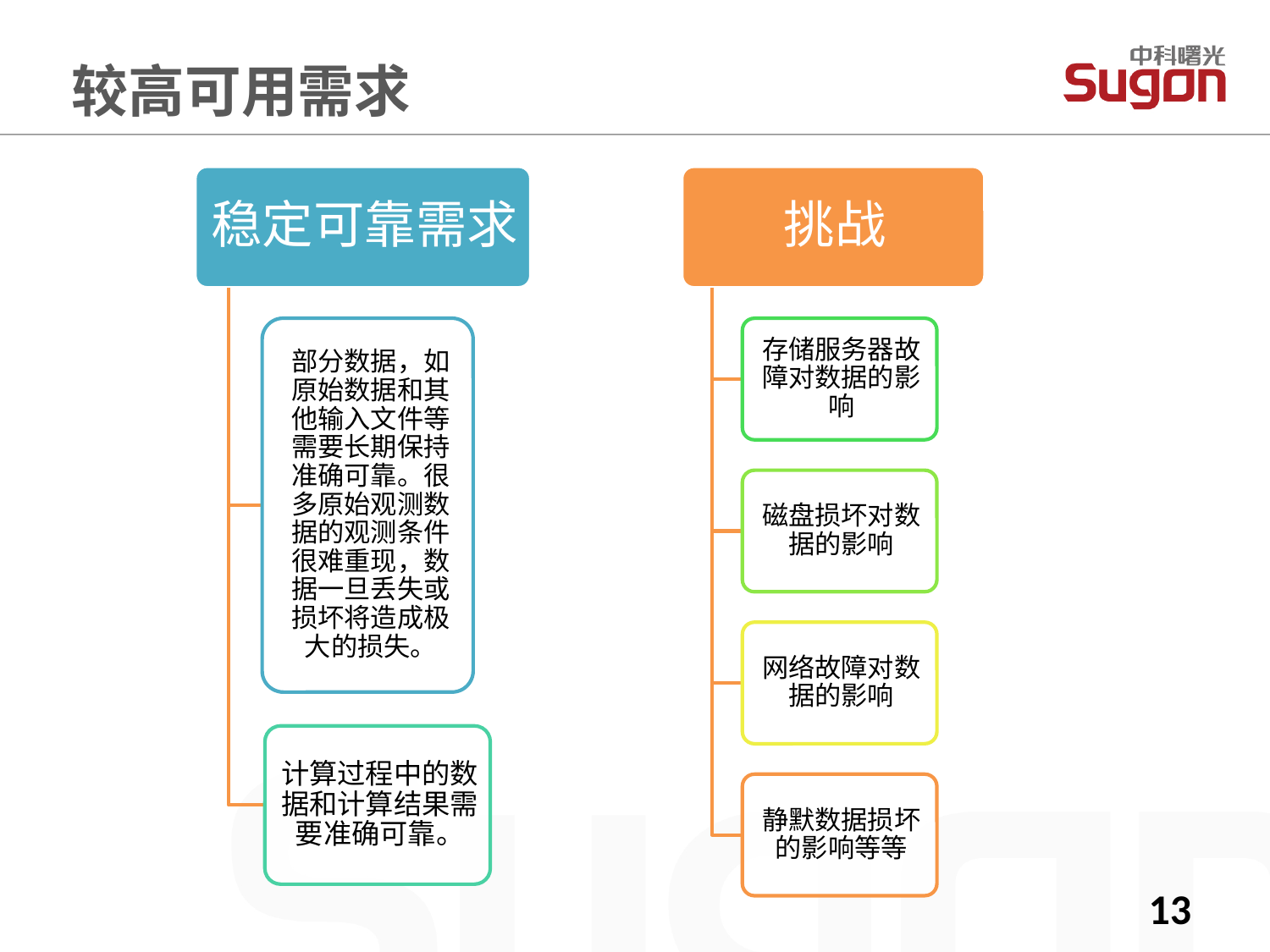

较高可用需求
稳定可靠需求
部分数据，如原始数据和其他输入文件等需要长期保持准确可靠。很多原始观测数据的观测条件很难重现，数据一旦丢失或损坏将造成极大的损失。
计算过程中的数据和计算结果需要准确可靠。
挑战
存储服务器故障对数据的影响
磁盘损坏对数据的影响
网络故障对数据的影响
静默数据损坏的影响等等